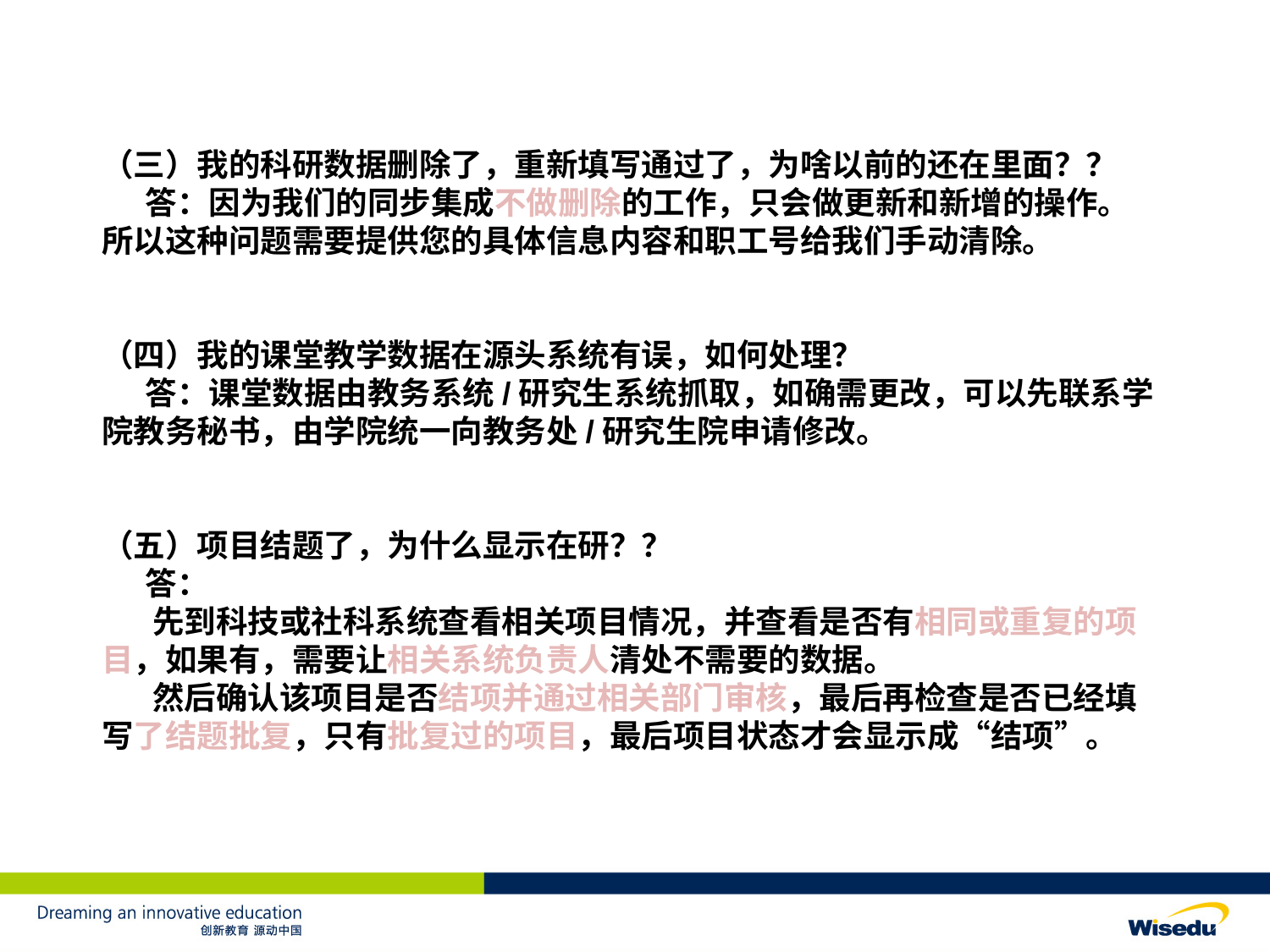

（三）我的科研数据删除了，重新填写通过了，为啥以前的还在里面？？
     答：因为我们的同步集成不做删除的工作，只会做更新和新增的操作。所以这种问题需要提供您的具体信息内容和职工号给我们手动清除。

（四）我的课堂教学数据在源头系统有误，如何处理？
     答：课堂数据由教务系统/研究生系统抓取，如确需更改，可以先联系学院教务秘书，由学院统一向教务处/研究生院申请修改。

（五）项目结题了，为什么显示在研？？
     答：
      先到科技或社科系统查看相关项目情况，并查看是否有相同或重复的项目，如果有，需要让相关系统负责人清处不需要的数据。
      然后确认该项目是否结项并通过相关部门审核，最后再检查是否已经填写了结题批复，只有批复过的项目，最后项目状态才会显示成“结项”。